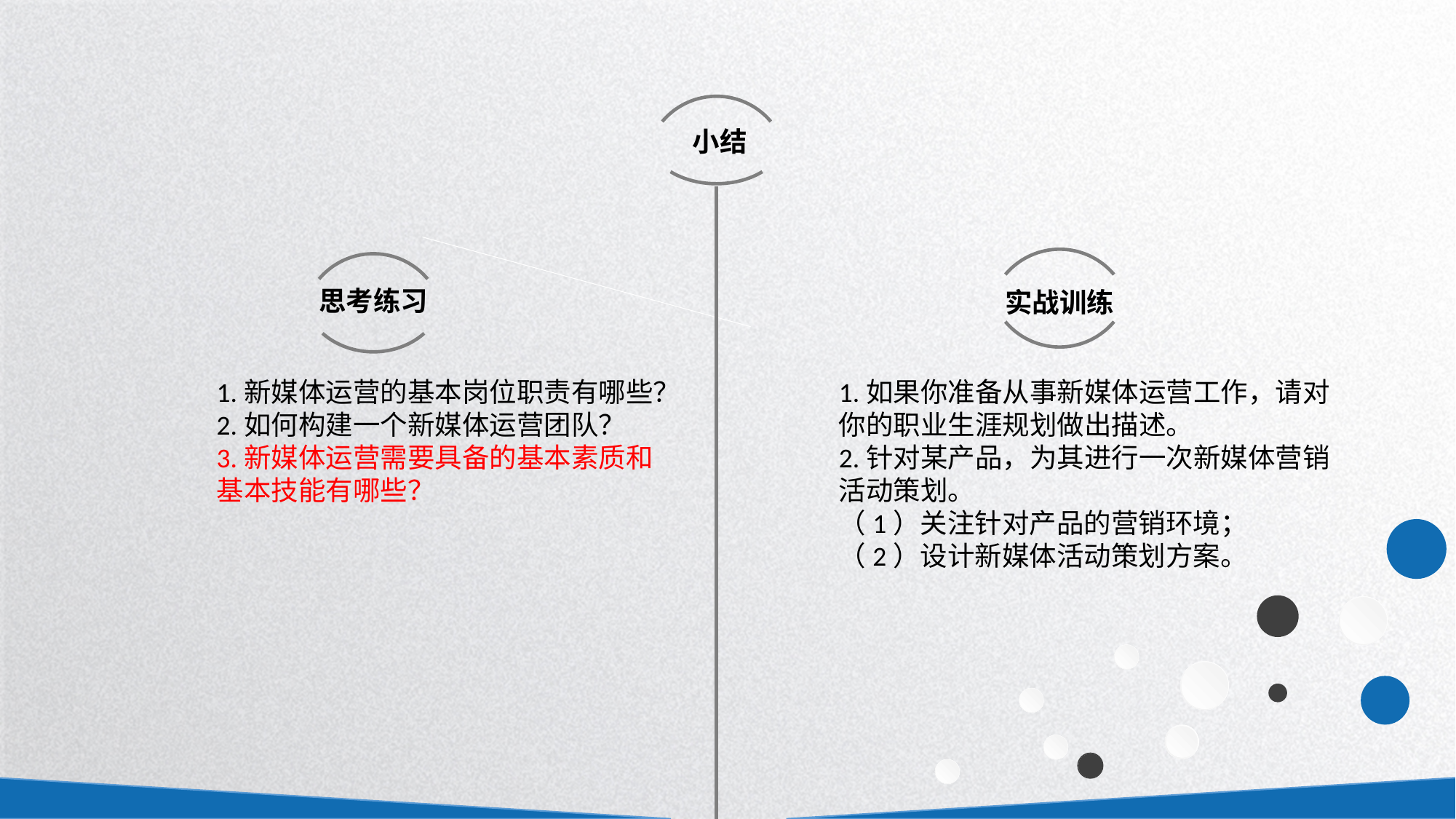

小结
思考练习
实战训练

1.新媒体运营的基本岗位职责有哪些？
2.如何构建一个新媒体运营团队？
3.新媒体运营需要具备的基本素质和基本技能有哪些？
1.如果你准备从事新媒体运营工作，请对你的职业生涯规划做出描述。
2.针对某产品，为其进行一次新媒体营销活动策划。
（1）关注针对产品的营销环境；
（2）设计新媒体活动策划方案。